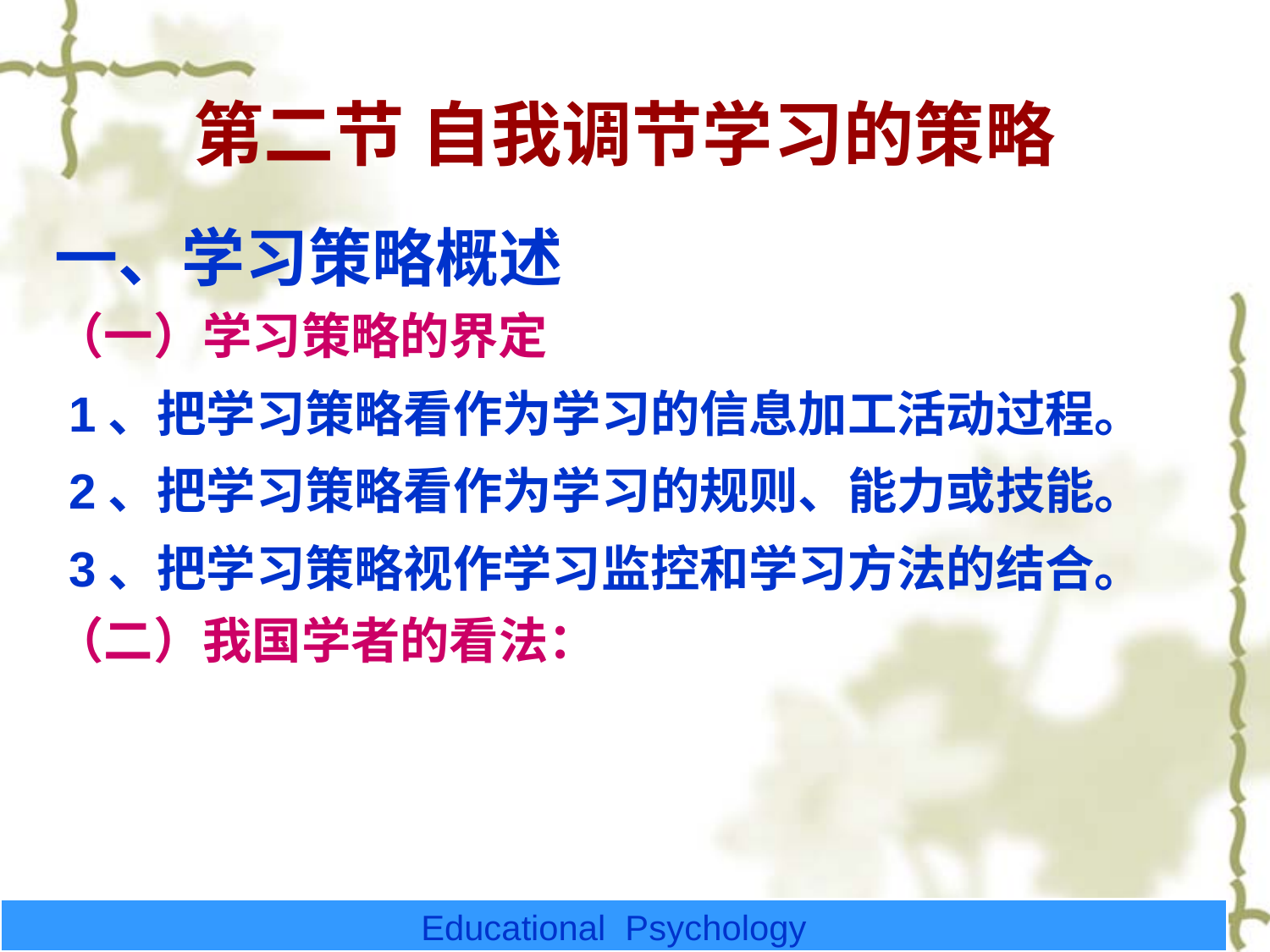

# 第二节 自我调节学习的策略
一、学习策略概述
（一）学习策略的界定
 1、把学习策略看作为学习的信息加工活动过程。
 2、把学习策略看作为学习的规则、能力或技能。
 3、把学习策略视作学习监控和学习方法的结合。
（二）我国学者的看法：
Educational  Psychology